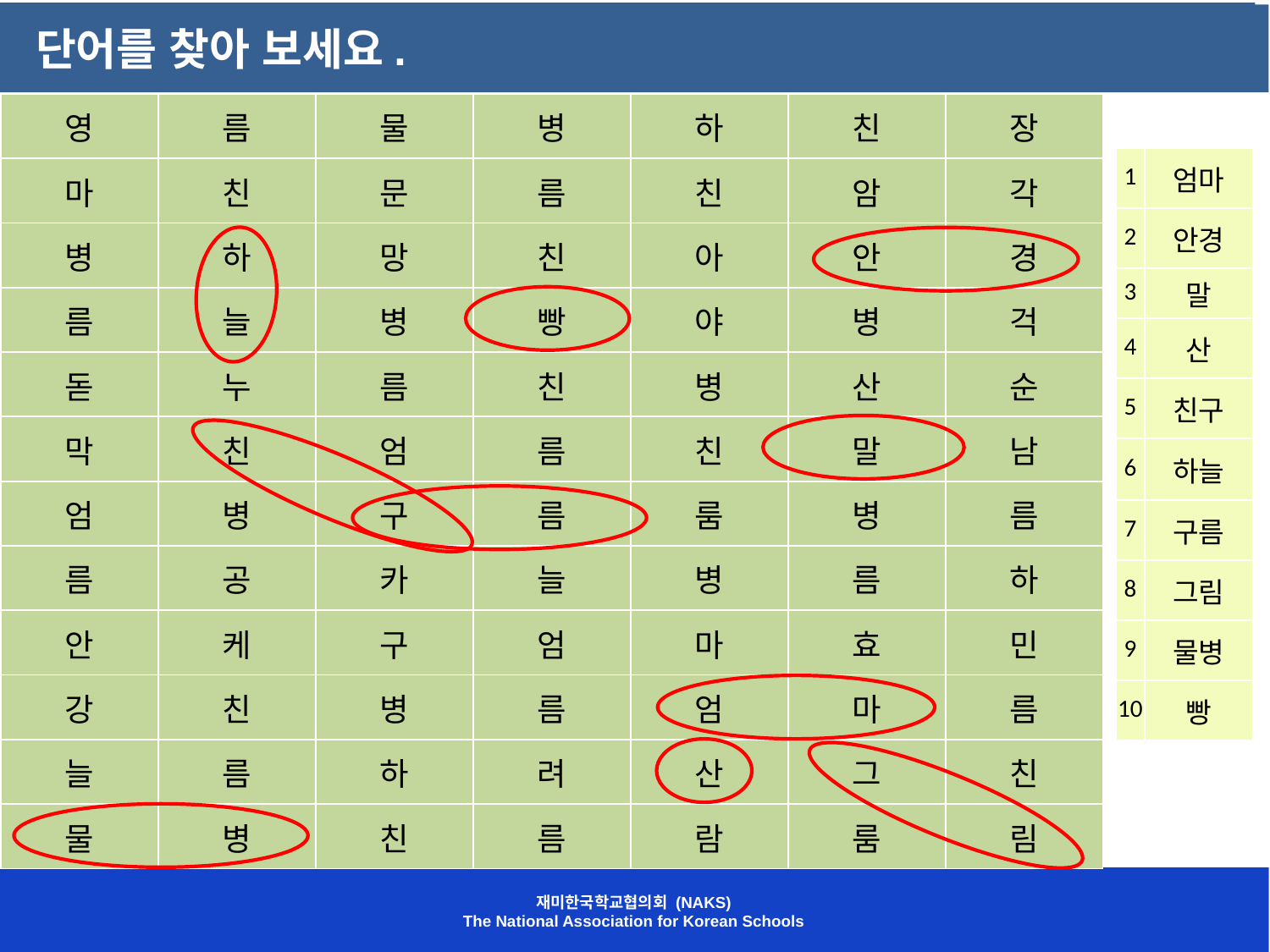

단어를 찾아 보세요.
| 영 | 름 | 물 | 병 | 하 | 친 | 장 |
| --- | --- | --- | --- | --- | --- | --- |
| 마 | 친 | 문 | 름 | 친 | 암 | 각 |
| 병 | 하 | 망 | 친 | 아 | 안 | 경 |
| 름 | 늘 | 병 | 빵 | 야 | 병 | 걱 |
| 돋 | 누 | 름 | 친 | 병 | 산 | 순 |
| 막 | 친 | 엄 | 름 | 친 | 말 | 남 |
| 엄 | 병 | 구 | 름 | 룸 | 병 | 름 |
| 름 | 공 | 카 | 늘 | 병 | 름 | 하 |
| 안 | 케 | 구 | 엄 | 마 | 효 | 민 |
| 강 | 친 | 병 | 름 | 엄 | 마 | 름 |
| 늘 | 름 | 하 | 려 | 산 | 그 | 친 |
| 물 | 병 | 친 | 름 | 람 | 룸 | 림 |
| 1 | 엄마 |
| --- | --- |
| 2 | 안경 |
| 3 | 말 |
| 4 | 산 |
| 5 | 친구 |
| 6 | 하늘 |
| 7 | 구름 |
| 8 | 그림 |
| 9 | 물병 |
| 10 | 빵 |

재미한국학교협의회 (NAKS)
The National Association for Korean Schools